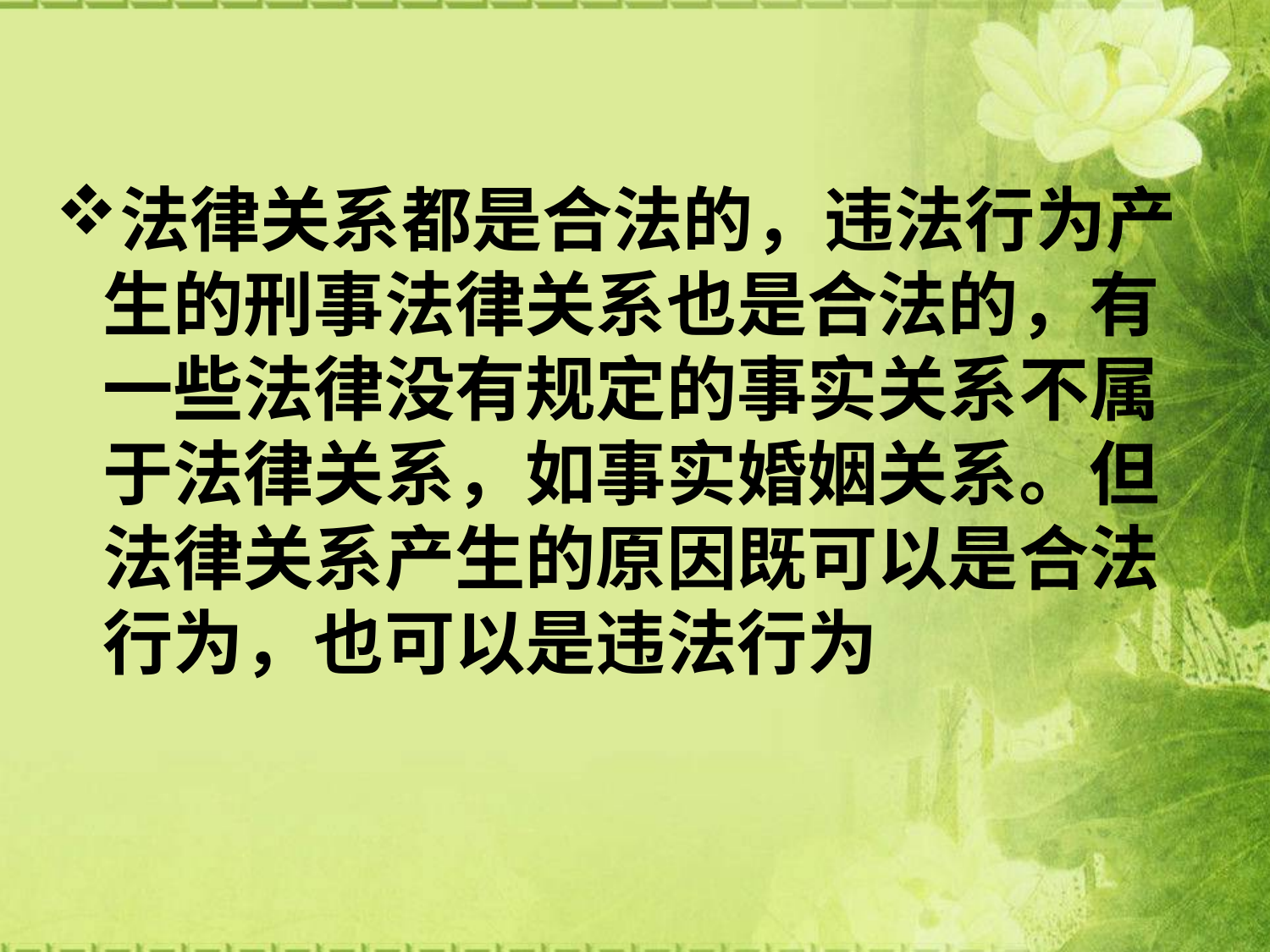

法律关系都是合法的，违法行为产生的刑事法律关系也是合法的，有一些法律没有规定的事实关系不属于法律关系，如事实婚姻关系。但法律关系产生的原因既可以是合法行为，也可以是违法行为